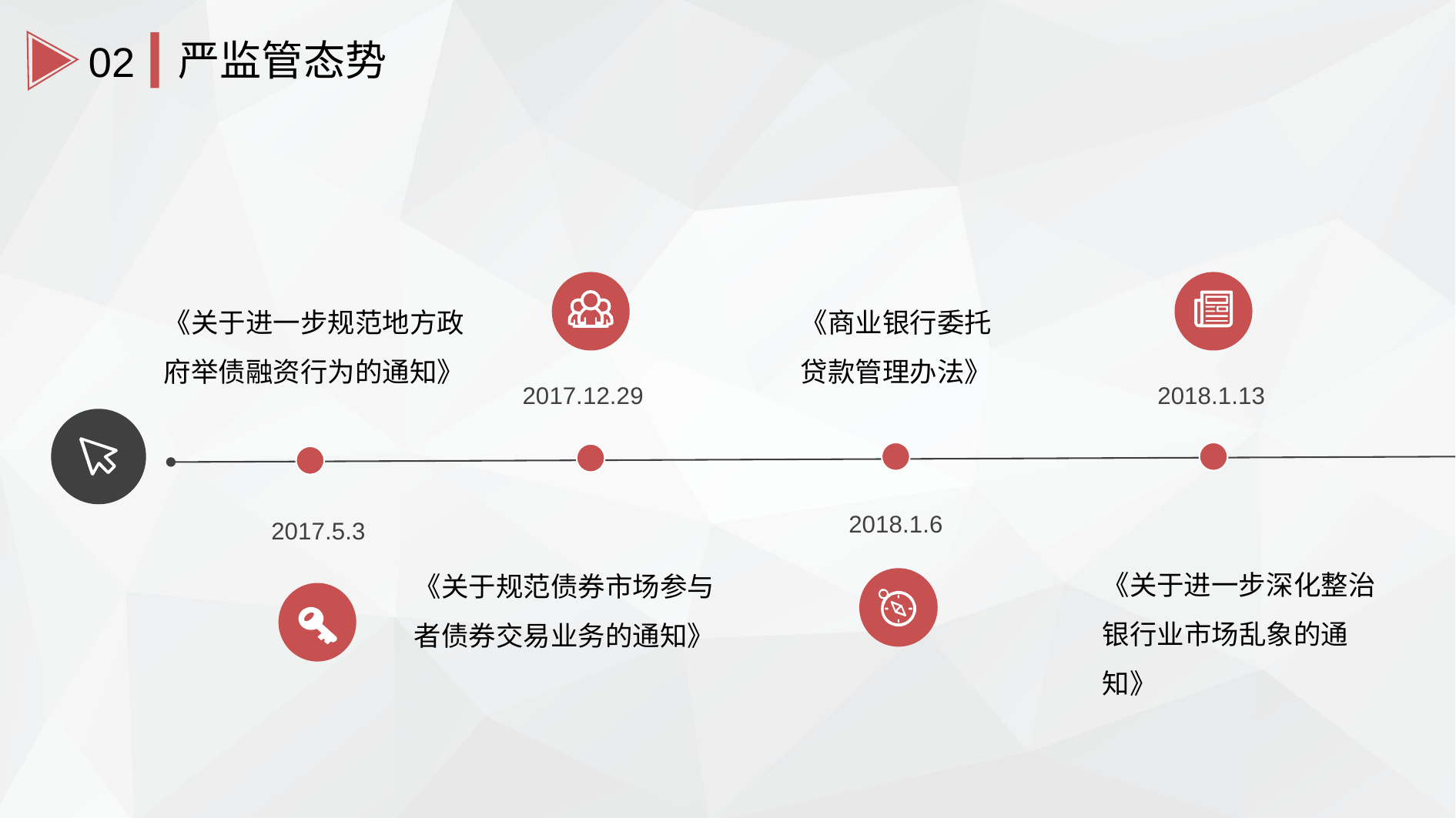

严监管态势
02

《商业银行委托贷款管理办法》
《关于进一步规范地方政府举债融资行为的通知》
2017.12.29
2018.1.13

2018.1.6
2017.5.3
《关于进一步深化整治银行业市场乱象的通知》
《关于规范债券市场参与者债券交易业务的通知》